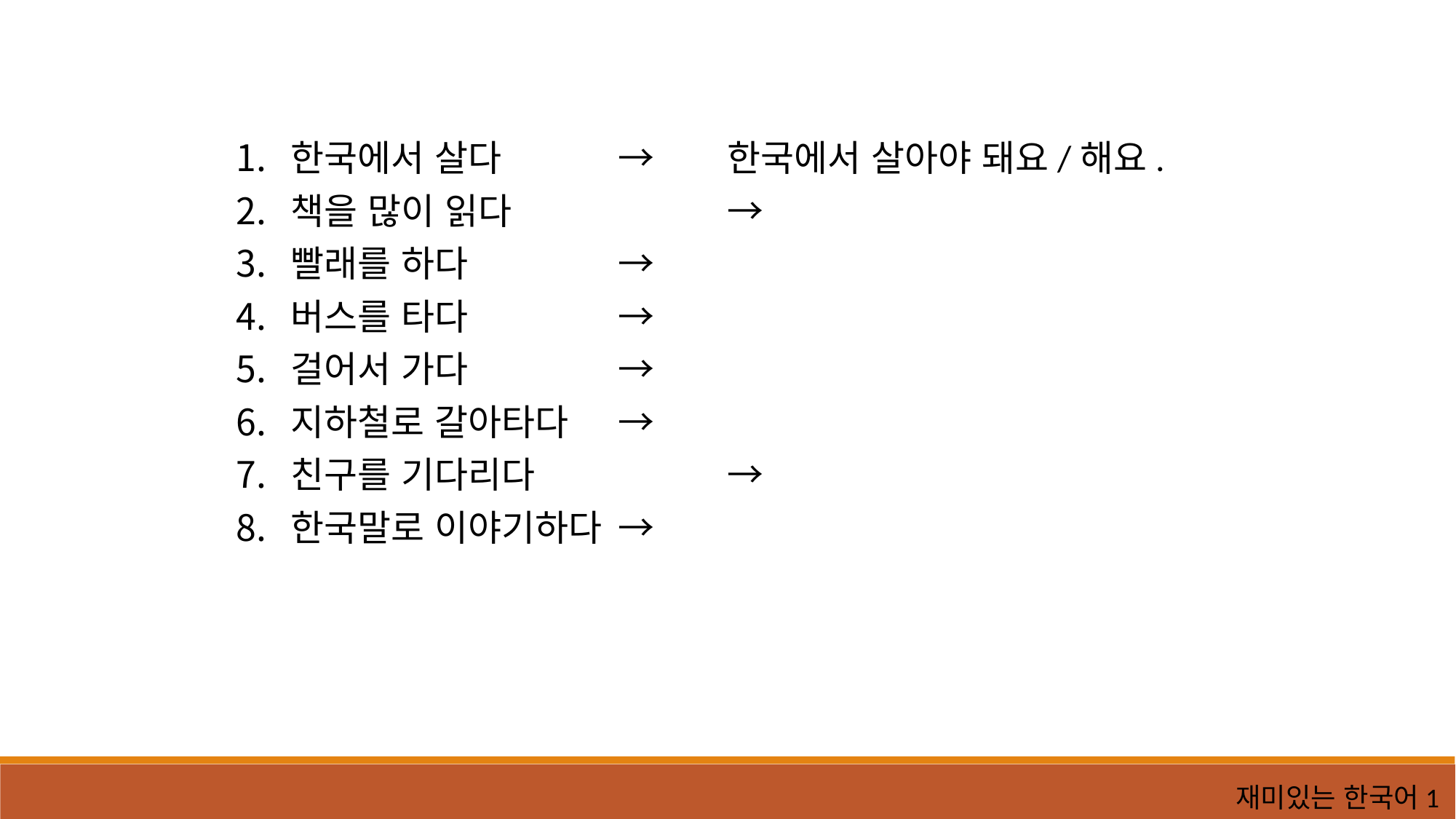

한국에서 살다		→	한국에서 살아야 돼요/해요.
책을 많이 읽다		→
빨래를 하다		→
버스를 타다		→
걸어서 가다		→
지하철로 갈아타다	→
친구를 기다리다		→
한국말로 이야기하다	→
재미있는 한국어1